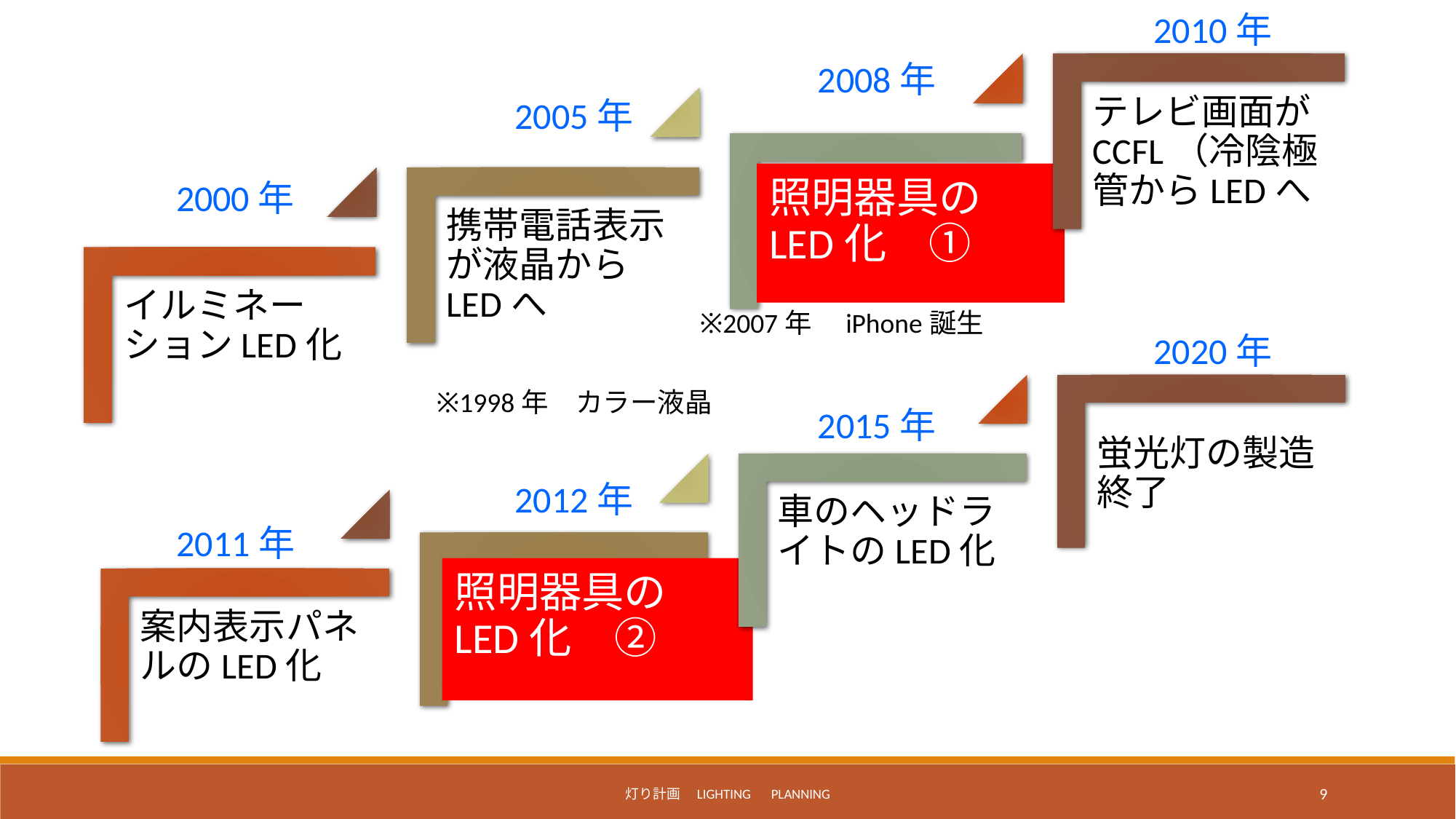

イルミネーションLED化
携帯電話表示が液晶からLEDへ
照明器具のLED化　①
テレビ画面がCCFL（冷陰極管からLEDへ
2010年
2008年
2005年
2000年
※2007年　iPhone誕生
案内表示パネルのLED化
照明器具の　LED化　②
車のヘッドライトのLED化
蛍光灯の製造終了
2020年
※1998年　カラー液晶
2015年
2012年
2011年
灯り計画　Lighting　Planning
9